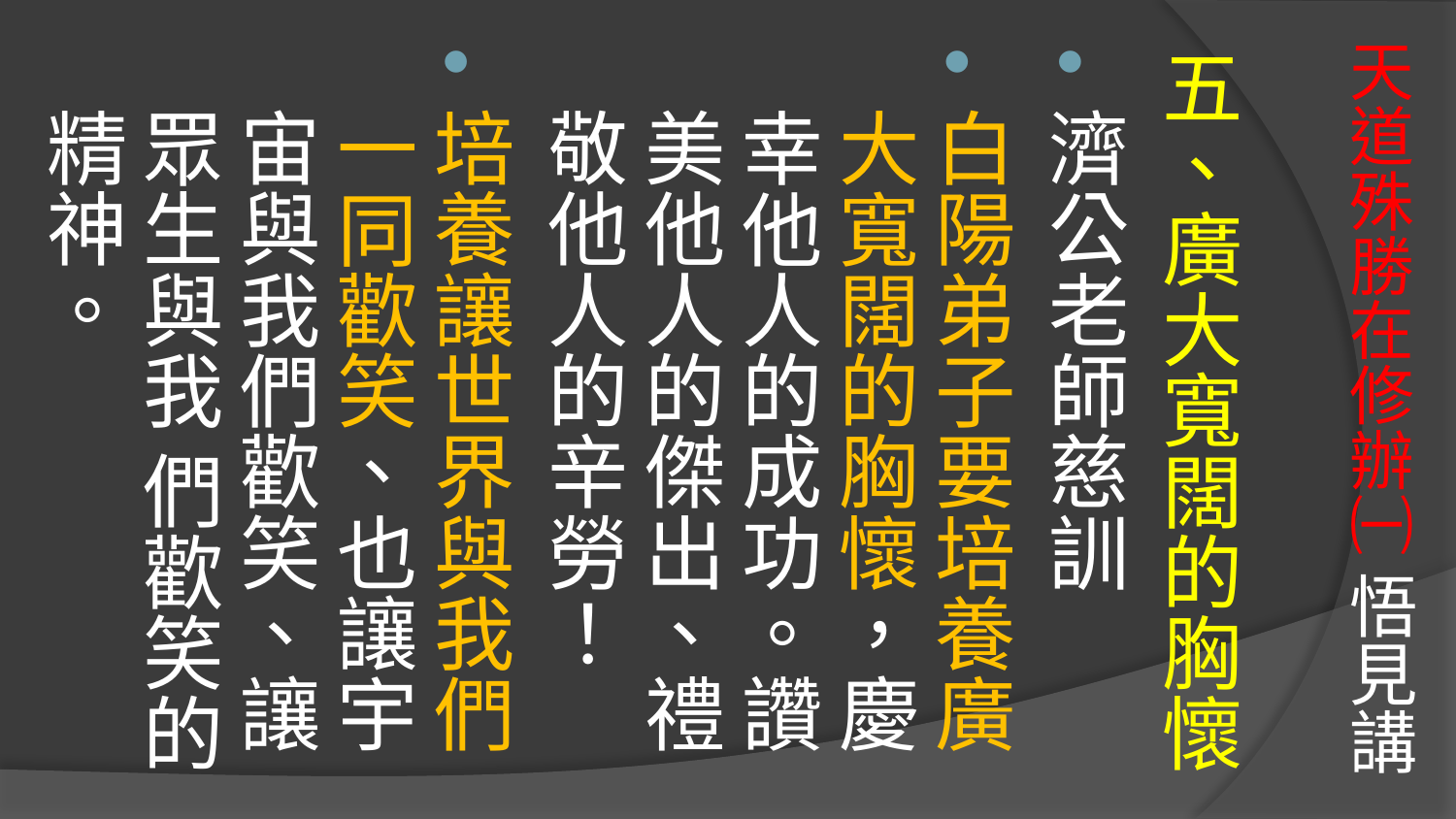

# 天道殊勝在修辦㈠ 悟見講
五、廣大寬闊的胸懷
濟公老師慈訓
白陽弟子要培養廣大寬闊的胸懷，慶幸他人的成功。讚美他人的傑出、禮 敬他人的辛勞！
培養讓世界與我們一同歡笑、也讓宇宙與我們歡笑、讓眾生與我 們歡笑的精神。